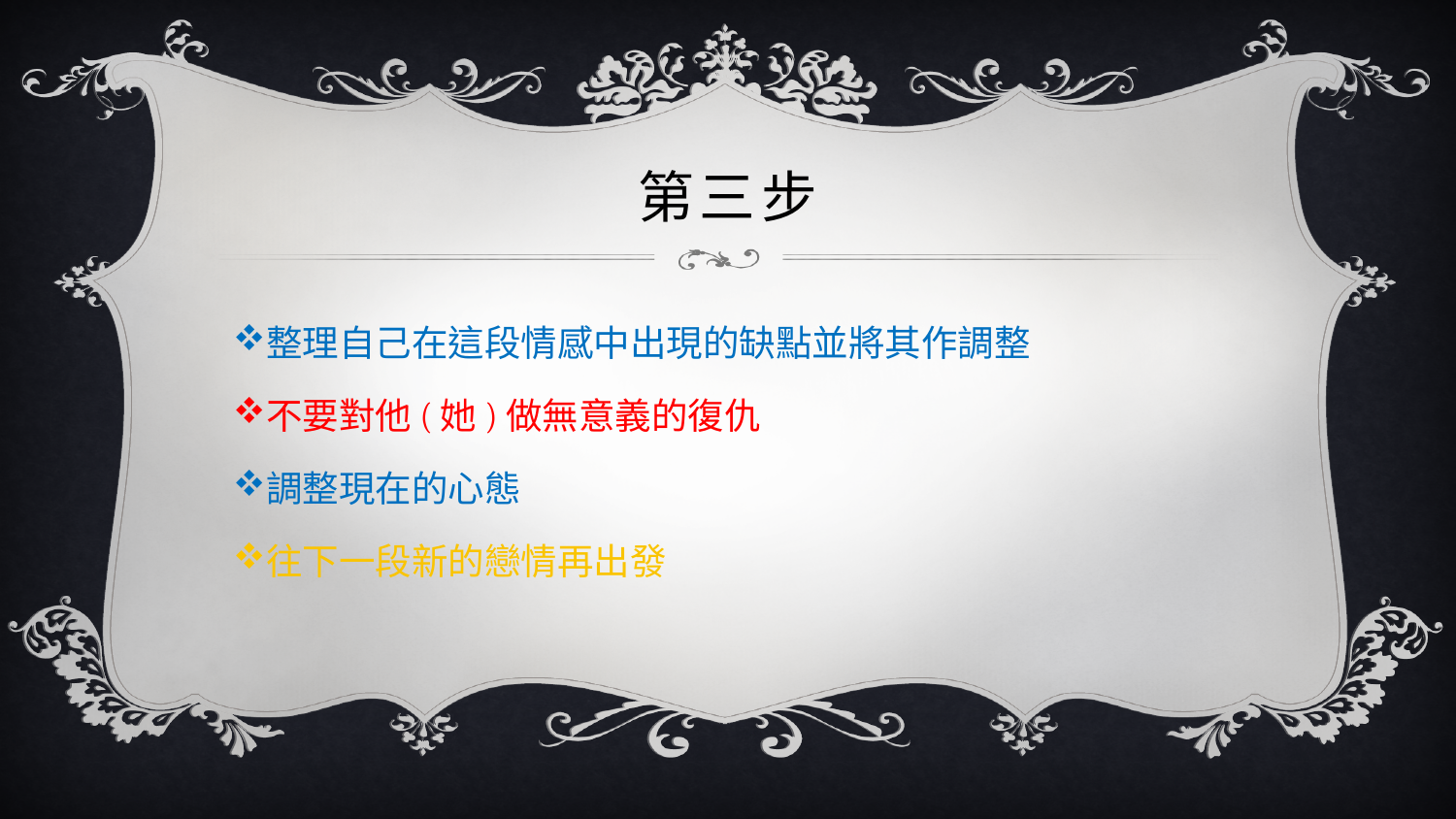

# 第三步
整理自己在這段情感中出現的缺點並將其作調整
不要對他(她)做無意義的復仇
調整現在的心態
往下一段新的戀情再出發